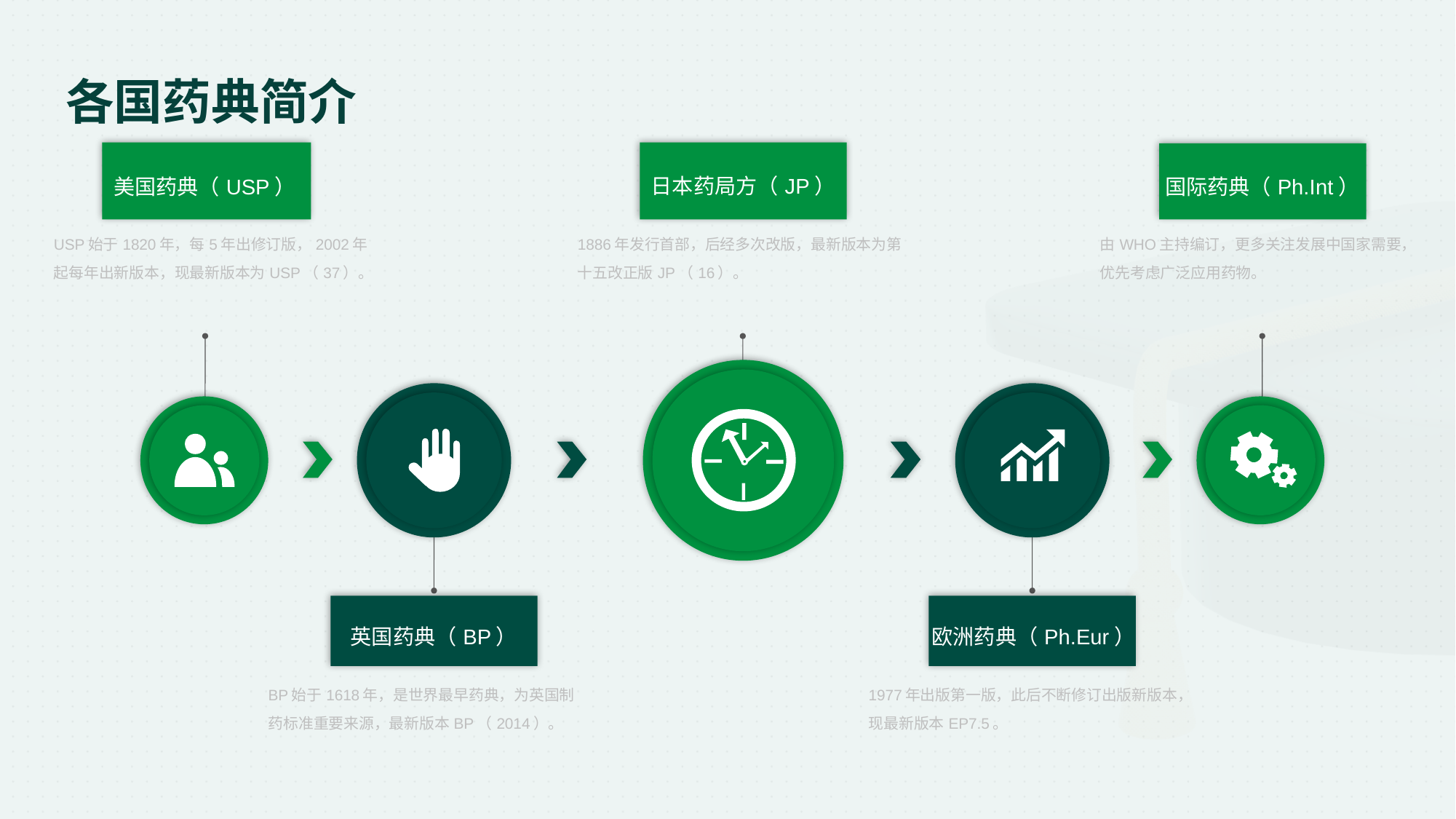

各国药典简介
日本药局方（JP）
国际药典（Ph.Int）
美国药典（USP）
USP始于1820年，每5年出修订版，2002年起每年出新版本，现最新版本为USP（37）。
由WHO主持编订，更多关注发展中国家需要，优先考虑广泛应用药物。
1886年发行首部，后经多次改版，最新版本为第十五改正版JP（16）。
英国药典（BP）
欧洲药典（Ph.Eur）
BP始于1618年，是世界最早药典，为英国制药标准重要来源，最新版本BP（2014）。
1977年出版第一版，此后不断修订出版新版本，现最新版本EP7.5。